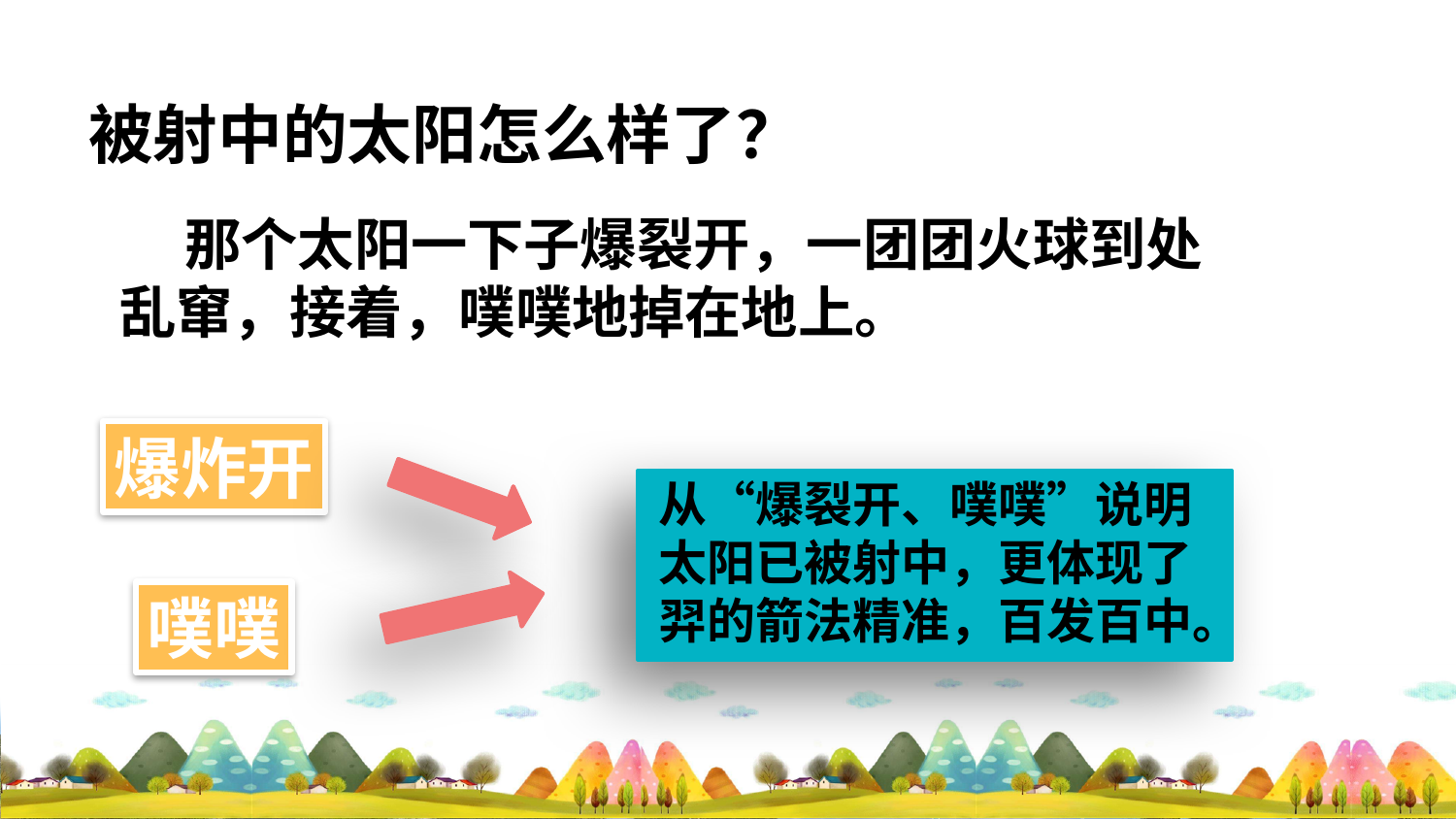

被射中的太阳怎么样了？
    那个太阳一下子爆裂开，一团团火球到处乱窜，接着，噗噗地掉在地上。
爆炸开

从“爆裂开、噗噗”说明太阳已被射中，更体现了羿的箭法精准，百发百中。

噗噗